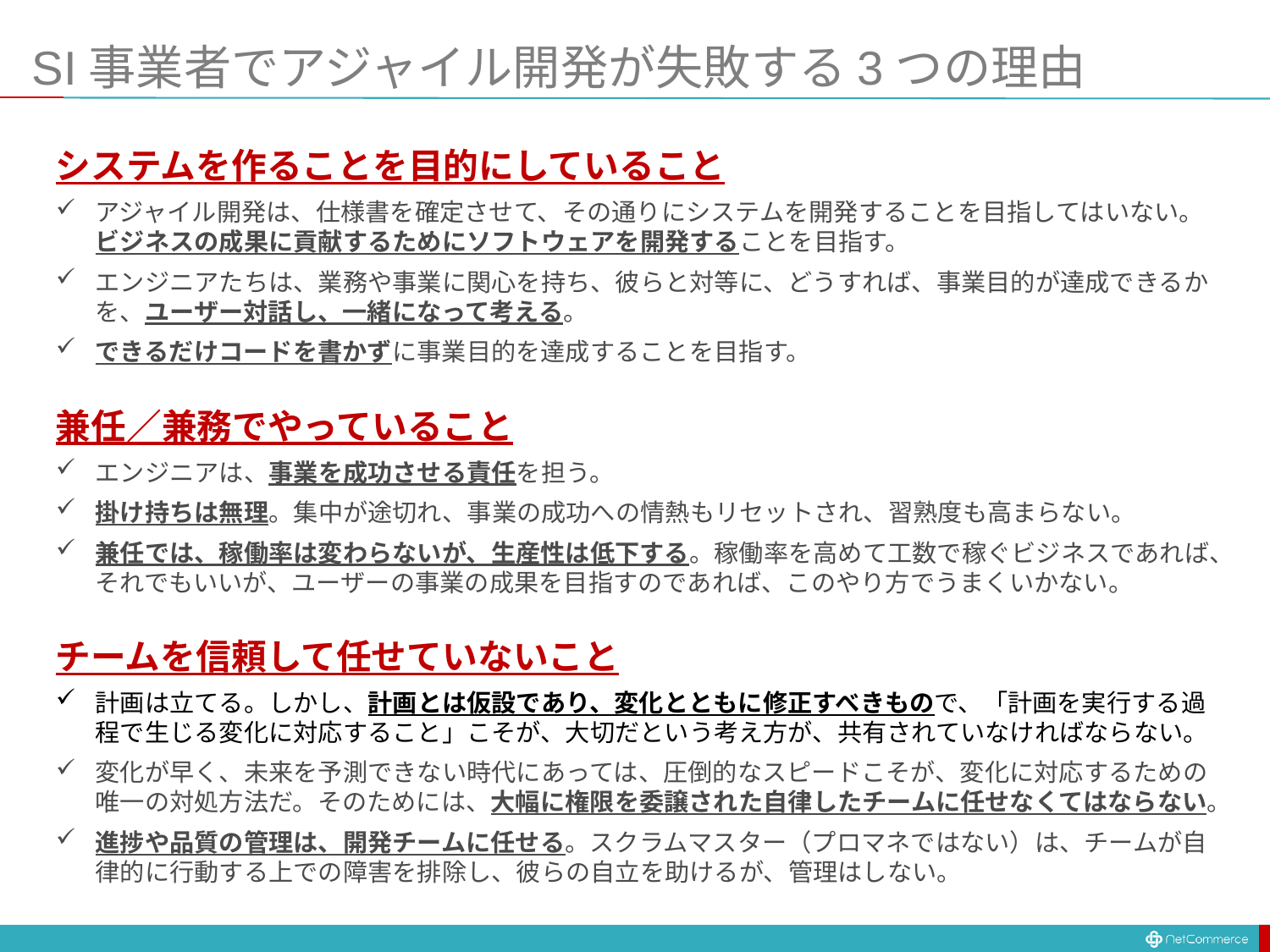

# SI事業者でアジャイル開発が失敗する3つの理由
システムを作ることを目的にしていること
アジャイル開発は、仕様書を確定させて、その通りにシステムを開発することを目指してはいない。ビジネスの成果に貢献するためにソフトウェアを開発することを目指す。
エンジニアたちは、業務や事業に関心を持ち、彼らと対等に、どうすれば、事業目的が達成できるかを、ユーザー対話し、一緒になって考える。
できるだけコードを書かずに事業目的を達成することを目指す。

兼任／兼務でやっていること
エンジニアは、事業を成功させる責任を担う。
掛け持ちは無理。集中が途切れ、事業の成功への情熱もリセットされ、習熟度も高まらない。
兼任では、稼働率は変わらないが、生産性は低下する。稼働率を高めて工数で稼ぐビジネスであれば、それでもいいが、ユーザーの事業の成果を目指すのであれば、このやり方でうまくいかない。

チームを信頼して任せていないこと
計画は立てる。しかし、計画とは仮設であり、変化とともに修正すべきもので、「計画を実行する過程で生じる変化に対応すること」こそが、大切だという考え方が、共有されていなければならない。
変化が早く、未来を予測できない時代にあっては、圧倒的なスピードこそが、変化に対応するための唯一の対処方法だ。そのためには、大幅に権限を委譲された自律したチームに任せなくてはならない。
進捗や品質の管理は、開発チームに任せる。スクラムマスター（プロマネではない）は、チームが自律的に行動する上での障害を排除し、彼らの自立を助けるが、管理はしない。